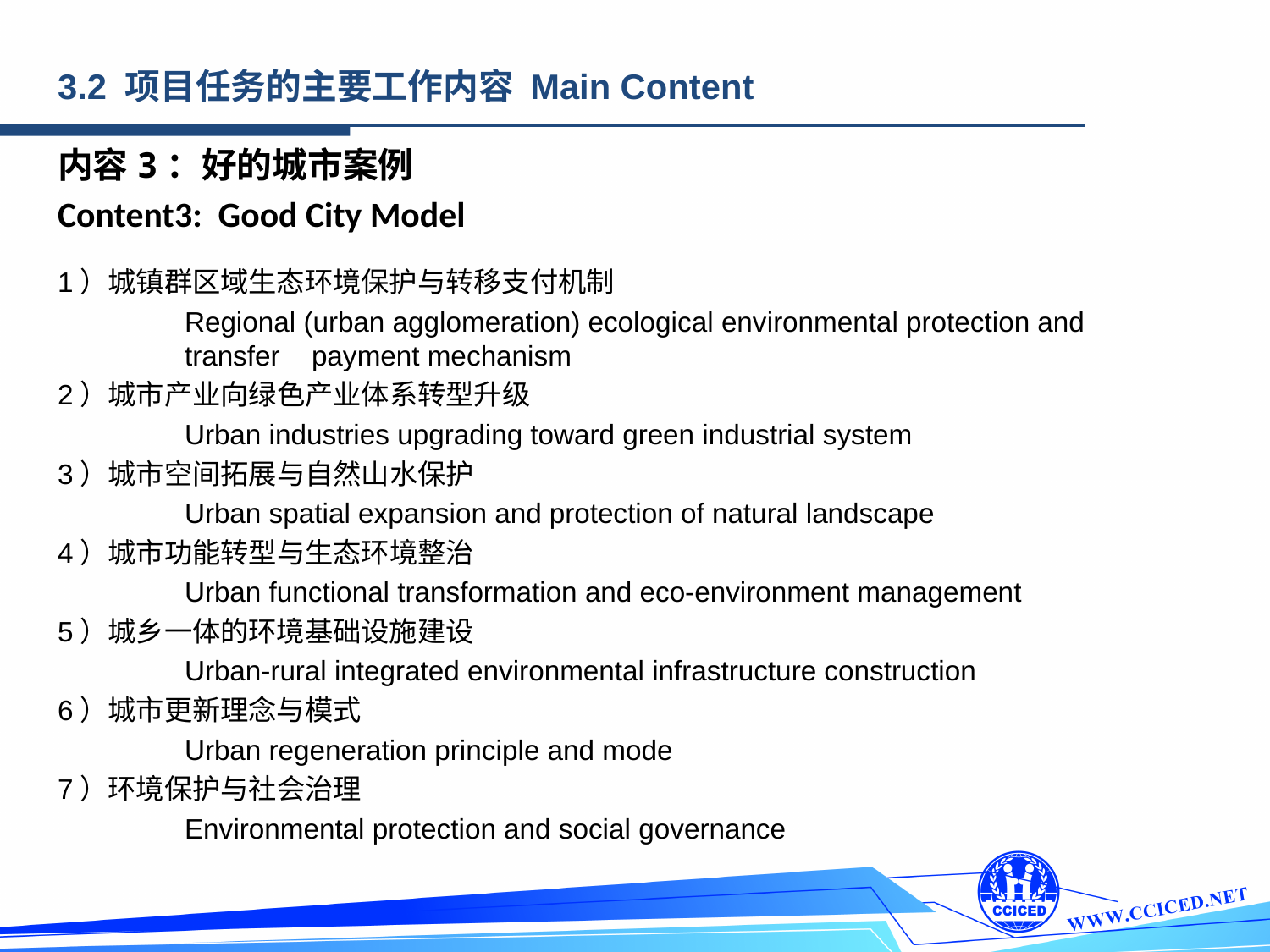

3.2 项目任务的主要工作内容 Main Content
内容3：好的城市案例
Content3:  Good City Model
1）城镇群区域生态环境保护与转移支付机制
	Regional (urban agglomeration) ecological environmental protection and 	transfer 	payment mechanism
2）城市产业向绿色产业体系转型升级
	Urban industries upgrading toward green industrial system
3）城市空间拓展与自然山水保护
	Urban spatial expansion and protection of natural landscape
4）城市功能转型与生态环境整治
	Urban functional transformation and eco-environment management
5）城乡一体的环境基础设施建设
	Urban-rural integrated environmental infrastructure construction
6）城市更新理念与模式
	Urban regeneration principle and mode
7）环境保护与社会治理
	Environmental protection and social governance